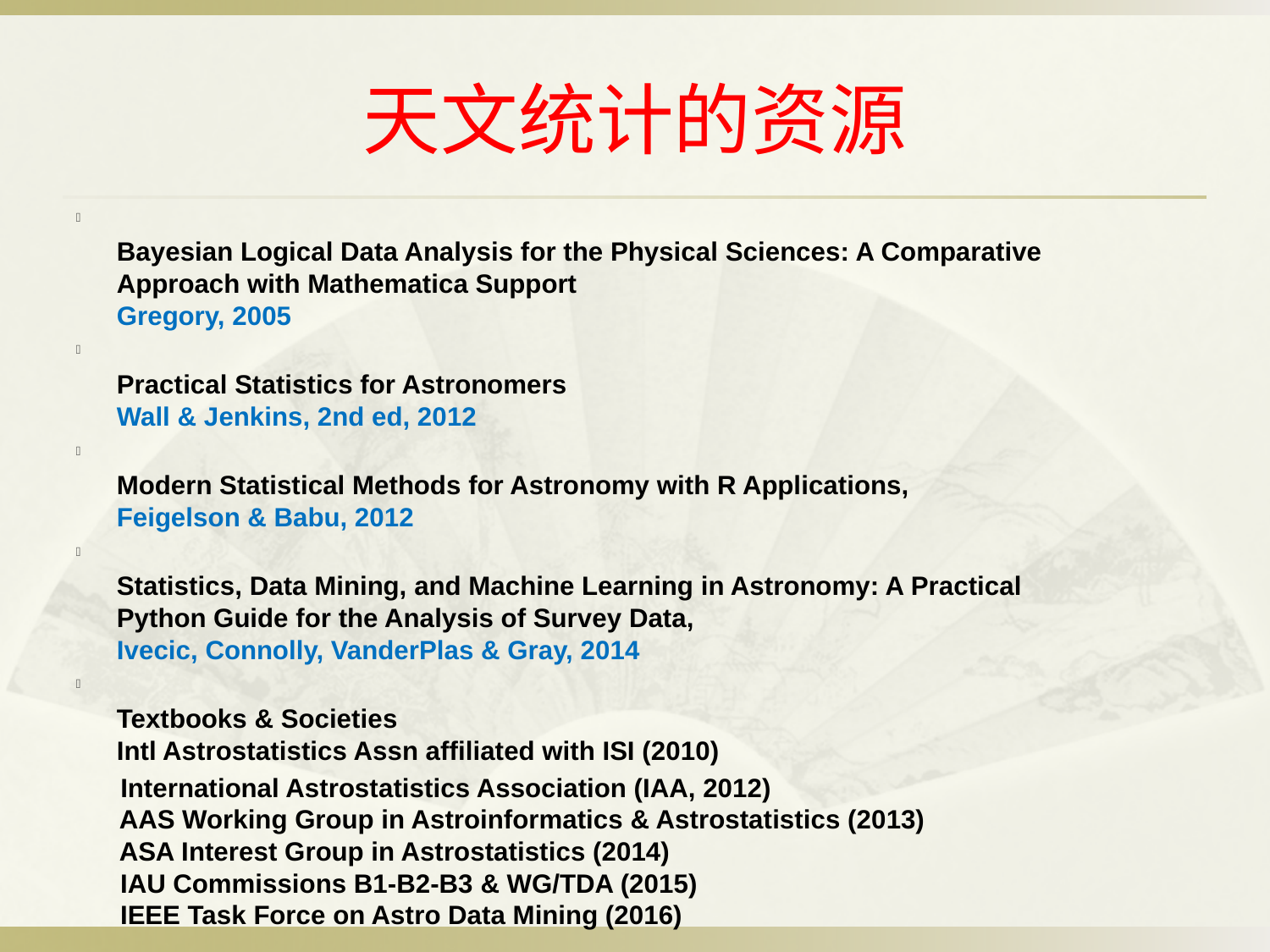

# 天文统计的资源
Bayesian Logical Data Analysis for the Physical Sciences: A Comparative
Approach with Mathematica Support
Gregory, 2005
Practical Statistics for Astronomers
Wall & Jenkins, 2nd ed, 2012
Modern Statistical Methods for Astronomy with R Applications,
Feigelson & Babu, 2012
Statistics, Data Mining, and Machine Learning in Astronomy: A Practical
Python Guide for the Analysis of Survey Data,
Ivecic, Connolly, VanderPlas & Gray, 2014
Textbooks & Societies
Intl Astrostatistics Assn affiliated with ISI (2010)
      International Astrostatistics Association (IAA, 2012)
      AAS Working Group in Astroinformatics & Astrostatistics (2013)
      ASA Interest Group in Astrostatistics (2014)
      IAU Commissions B1-B2-B3 & WG/TDA (2015)
      IEEE Task Force on Astro Data Mining (2016)